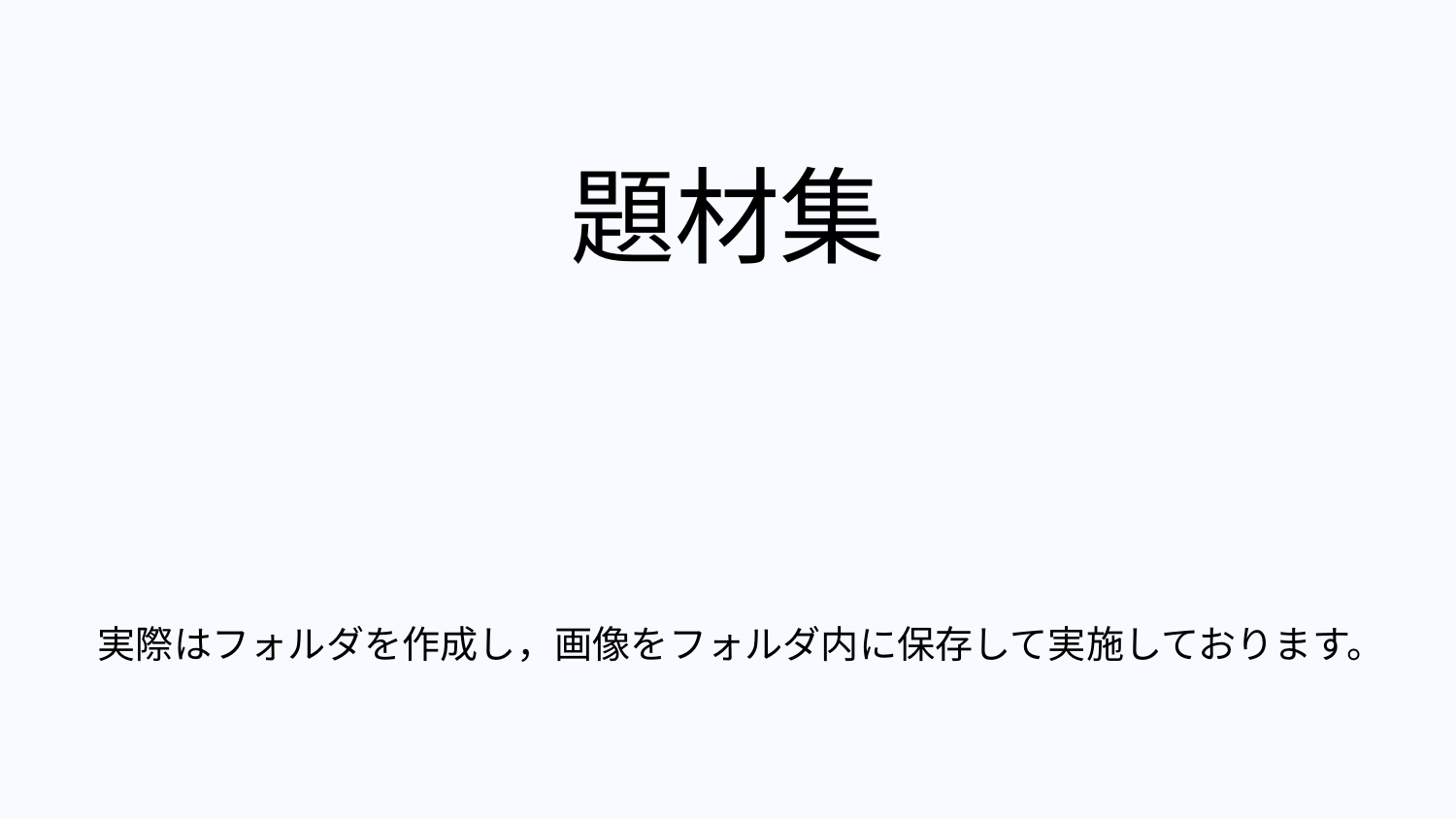

# 題材集
実際はフォルダを作成し，画像をフォルダ内に保存して実施しております。